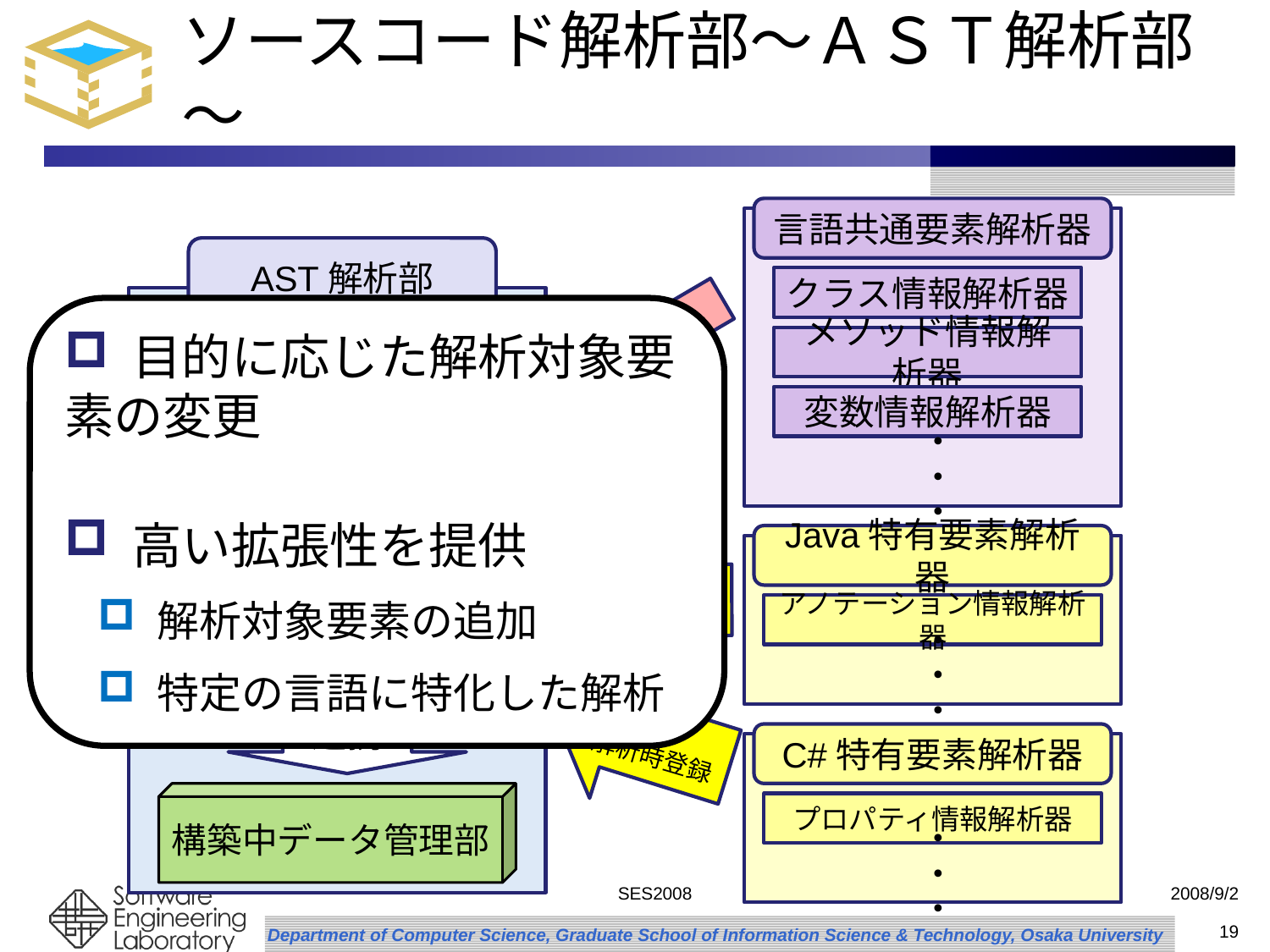

# ソースコード解析部～ＡＳＴ解析部～
言語共通要素解析器

AST解析部
 目的に応じた解析対象要素の変更

 高い拡張性を提供
 解析対象要素の追加
 特定の言語に特化した解析
クラス情報解析器

登　録
メソッド情報解析器

言語共通要素
解析器群
変数情報解析器
・・・
Java特有要素解析器

Java
解析時登録

言語特有要素
解析器群
アノテーション情報解析器
・・・

C#
解析時登録
連携
C#特有要素解析器

構築中データ管理部
プロパティ情報解析器
・・・
SES2008
2008/9/2
19